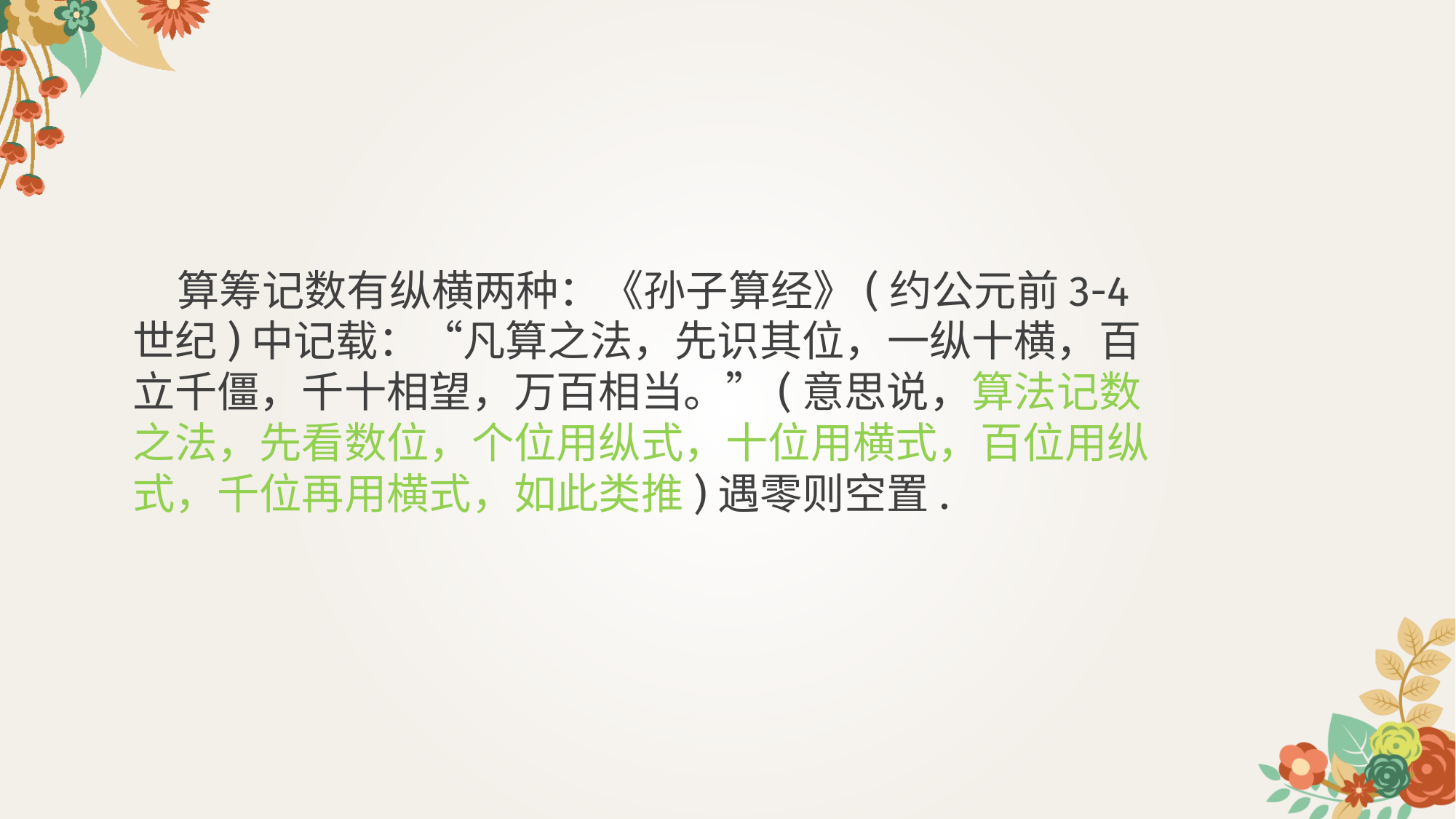

算筹记数有纵横两种：《孙子算经》(约公元前3-4世纪)中记载：“凡算之法，先识其位，一纵十横，百立千僵，千十相望，万百相当。”(意思说，算法记数之法，先看数位，个位用纵式，十位用横式，百位用纵式，千位再用横式，如此类推)遇零则空置.